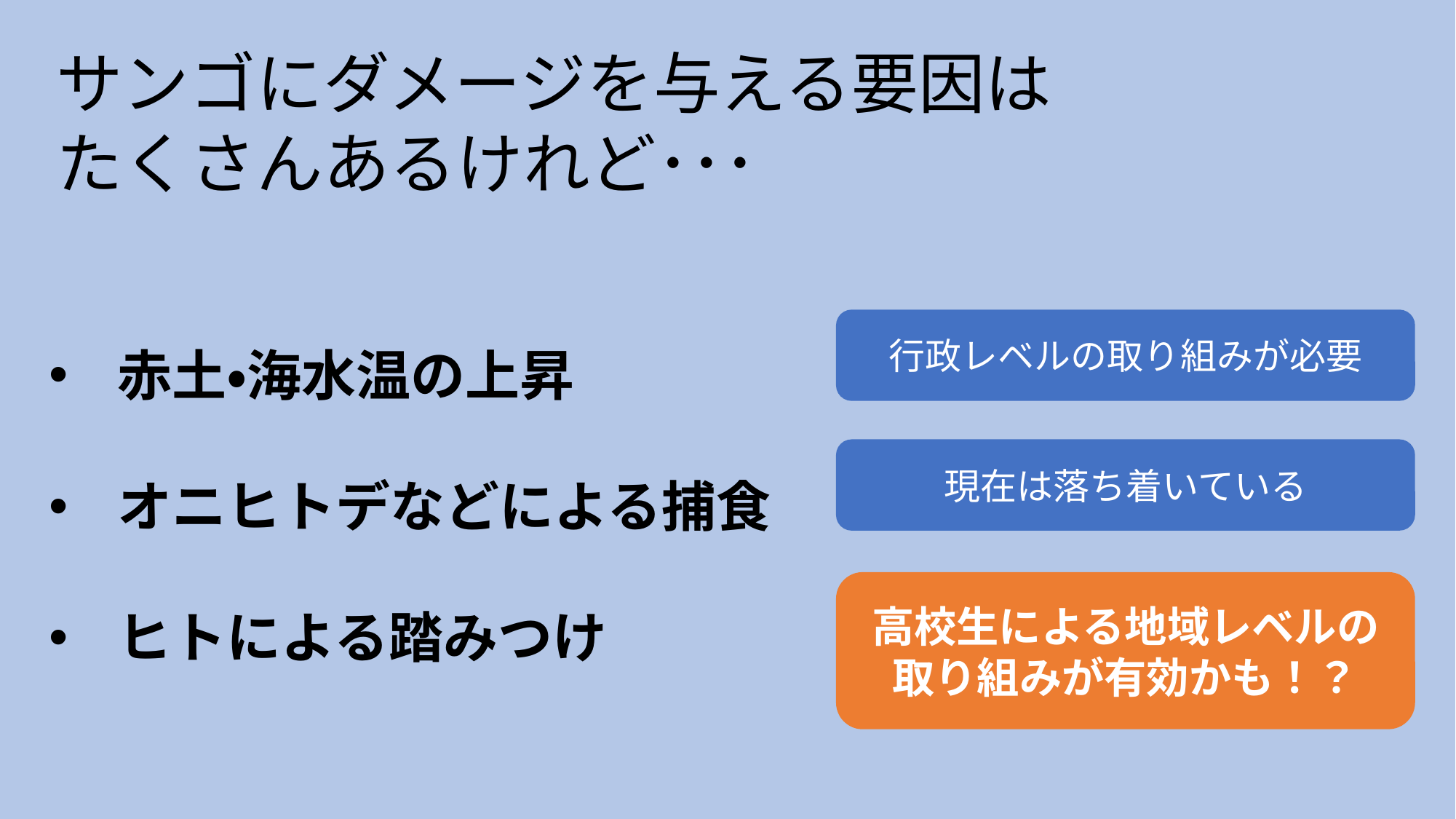

サンゴにダメージを与える要因は
たくさんあるけれど･･･
赤土・海水温の上昇
オニヒトデなどによる捕食
ヒトによる踏みつけ

行政レベルの取り組みが必要
現在は落ち着いている
高校生による地域レベルの取り組みが有効かも！？